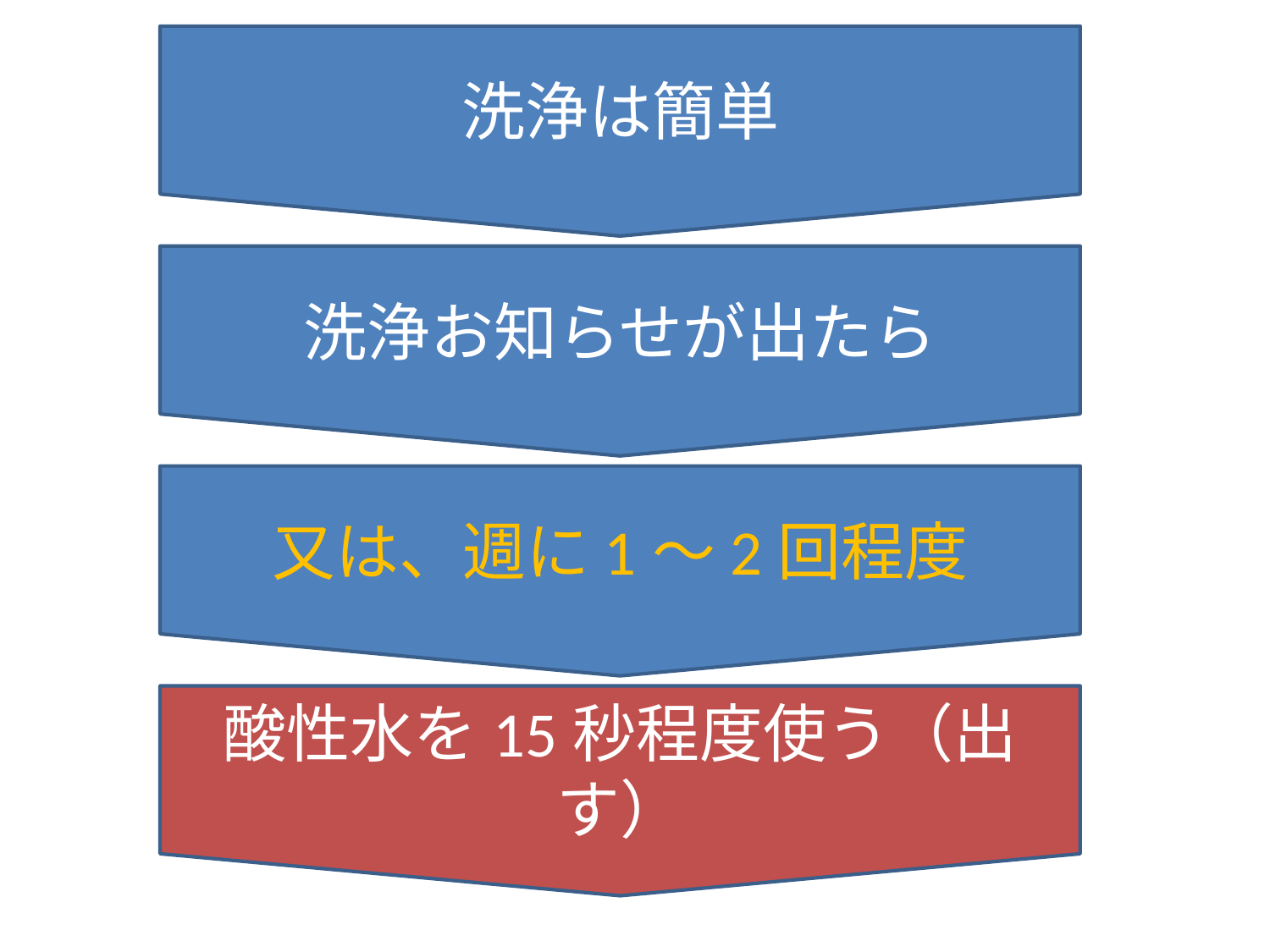

洗浄は簡単
洗浄お知らせが出たら
又は、週に1～2回程度
酸性水を15秒程度使う（出す）